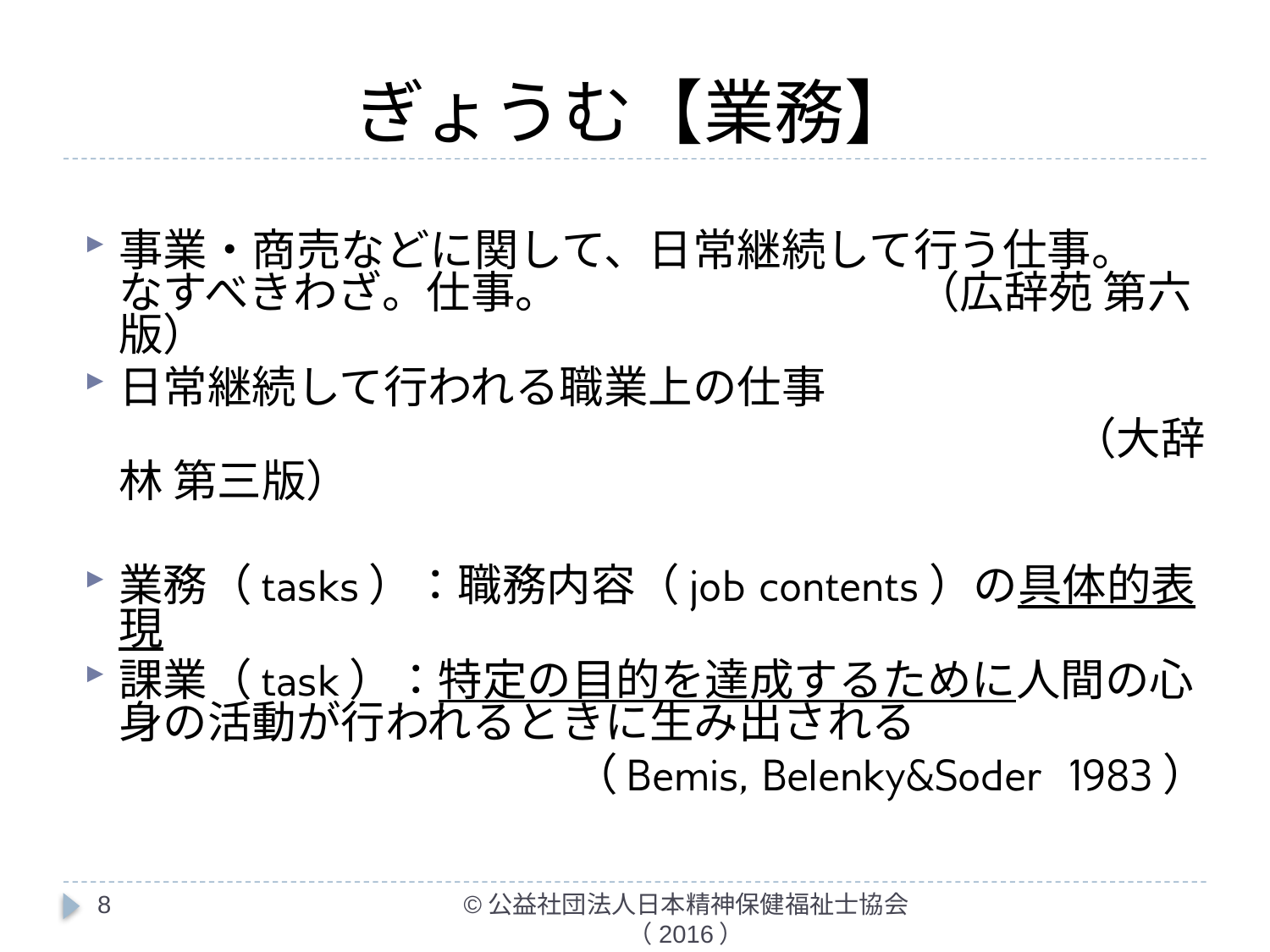

# ぎょうむ【業務】
事業・商売などに関して、日常継続して行う仕事。　なすべきわざ。仕事。　　　　　　　　（広辞苑 第六版）
日常継続して行われる職業上の仕事
　　　　　　　　　　　　　　　　　　　　　　 （大辞林 第三版）

業務（tasks）：職務内容（job contents）の具体的表現
課業（task）：特定の目的を達成するために人間の心身の活動が行われるときに生み出される
　　　　　　　　　　　（Bemis, Belenky&Soder  1983）
8
©公益社団法人日本精神保健福祉士協会（2016）